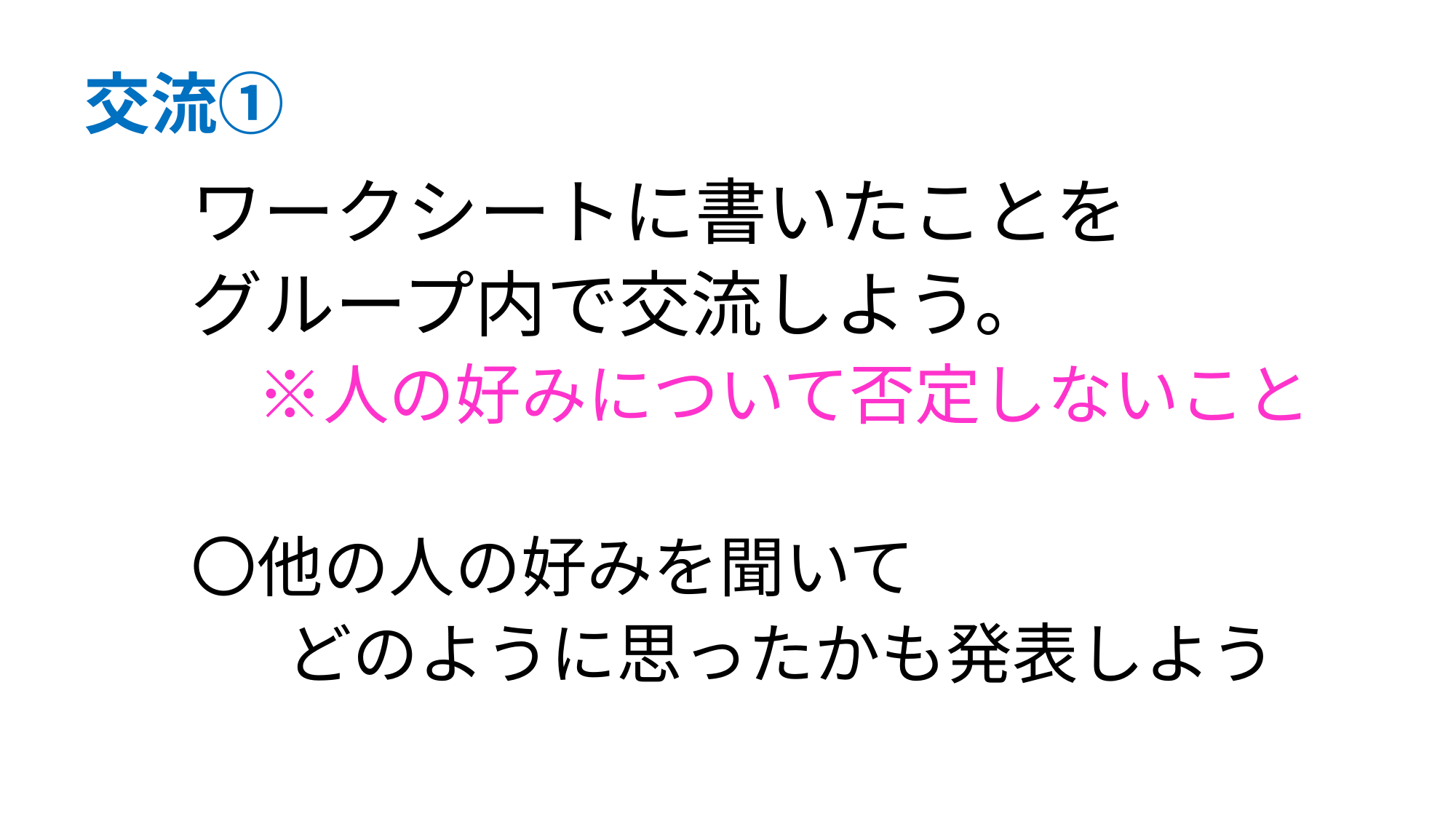

# 交流①
ワークシートに書いたことを
グループ内で交流しよう。
　※人の好みについて否定しないこと

〇他の人の好みを聞いて
　  どのように思ったかも発表しよう